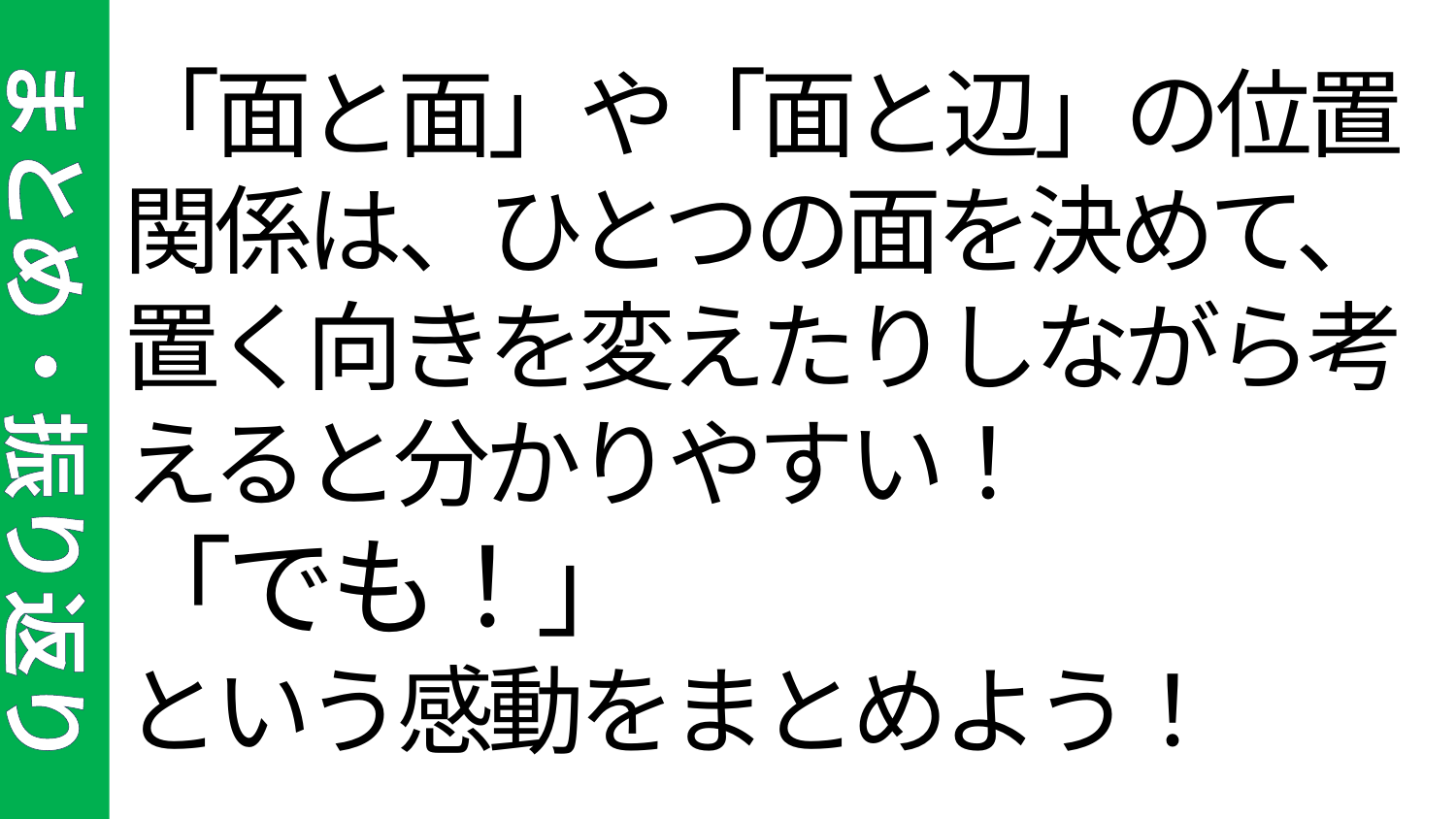

まとめ・振り返り
「面と面」や「面と辺」の位置関係は、ひとつの面を決めて、置く向きを変えたりしながら考えると分かりやすい！
「でも！」
という感動をまとめよう！